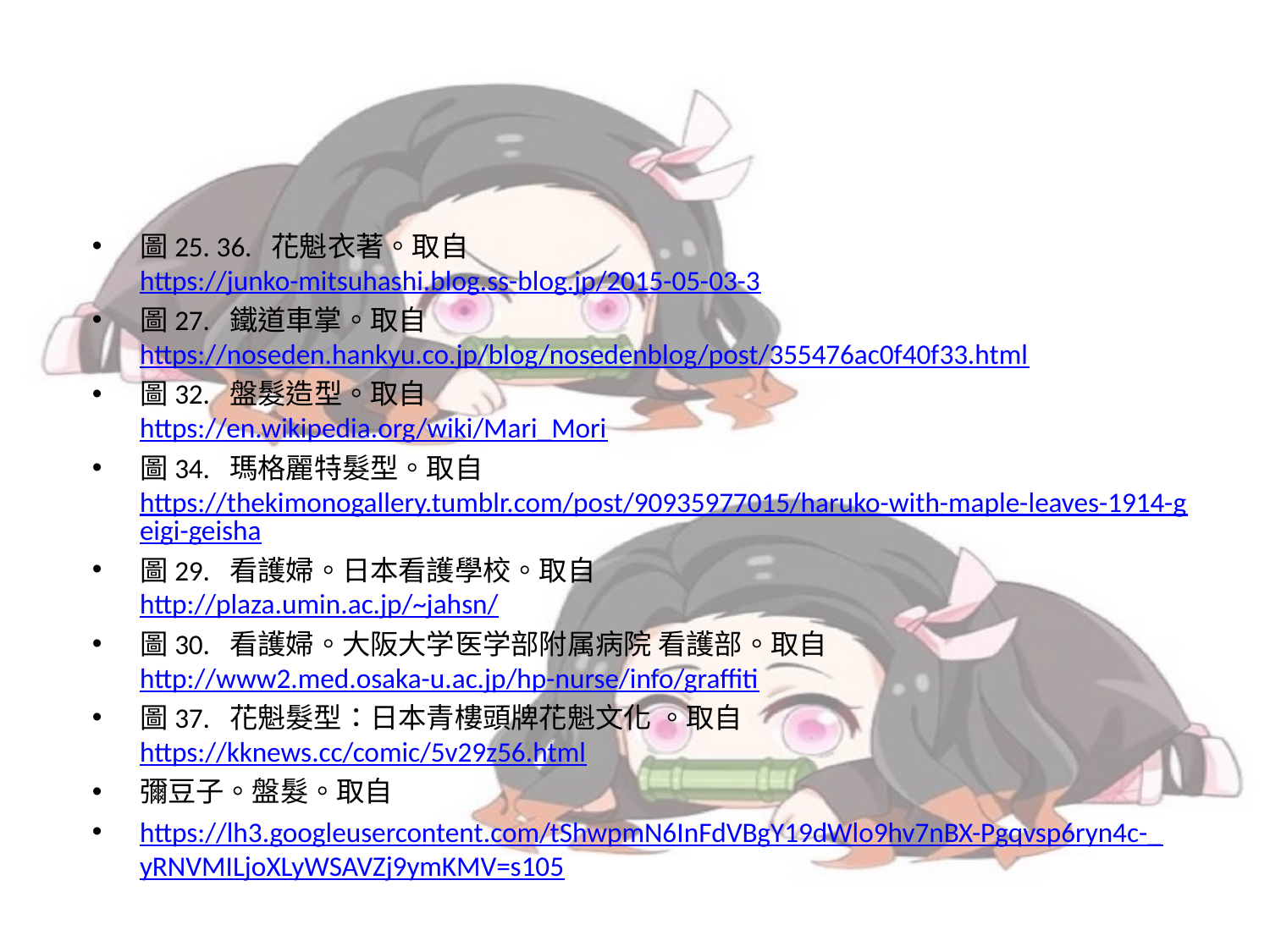

#
圖25. 36.  花魁衣著。取自
https://junko-mitsuhashi.blog.ss-blog.jp/2015-05-03-3
圖27.  鐵道車掌。取自
https://noseden.hankyu.co.jp/blog/nosedenblog/post/355476ac0f40f33.html
圖32.  盤髮造型。取自
https://en.wikipedia.org/wiki/Mari_Mori
圖34.  瑪格麗特髮型。取自
https://thekimonogallery.tumblr.com/post/90935977015/haruko-with-maple-leaves-1914-geigi-geisha
圖29.  看護婦。日本看護學校。取自
http://plaza.umin.ac.jp/~jahsn/
圖30.  看護婦。大阪大学医学部附属病院 看護部。取自
http://www2.med.osaka-u.ac.jp/hp-nurse/info/graffiti
圖37.  花魁髮型：日本青樓頭牌花魁文化 。取自
https://kknews.cc/comic/5v29z56.html
彌豆子。盤髮。取自
https://lh3.googleusercontent.com/tShwpmN6InFdVBgY19dWlo9hv7nBX-Pgqvsp6ryn4c-_yRNVMILjoXLyWSAVZj9ymKMV=s105